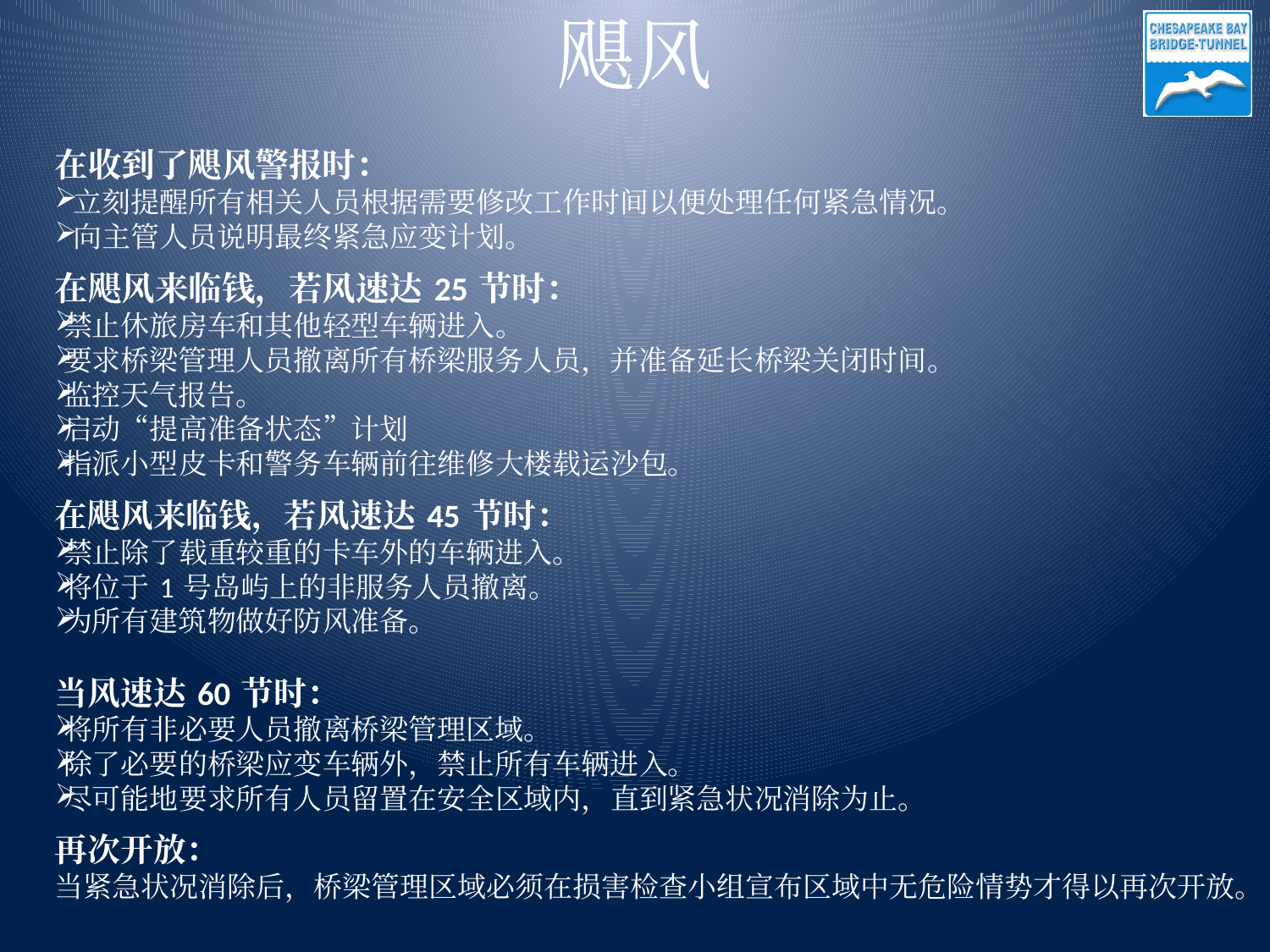

飓风
在收到了飓风警报时：
 立刻提醒所有相关人员根据需要修改工作时间以便处理任何紧急情况。
 向主管人员说明最终紧急应变计划。

在飓风来临钱，若风速达 25 节时：
禁止休旅房车和其他轻型车辆进入。
要求桥梁管理人员撤离所有桥梁服务人员，并准备延长桥梁关闭时间。
监控天气报告。
启动“提高准备状态”计划
指派小型皮卡和警务车辆前往维修大楼载运沙包。

在飓风来临钱，若风速达 45 节时：
禁止除了载重较重的卡车外的车辆进入。
将位于 1 号岛屿上的非服务人员撤离。
为所有建筑物做好防风准备。

当风速达 60 节时：
将所有非必要人员撤离桥梁管理区域。
除了必要的桥梁应变车辆外，禁止所有车辆进入。
尽可能地要求所有人员留置在安全区域内，直到紧急状况消除为止。

再次开放：
当紧急状况消除后，桥梁管理区域必须在损害检查小组宣布区域中无危险情势才得以再次开放。